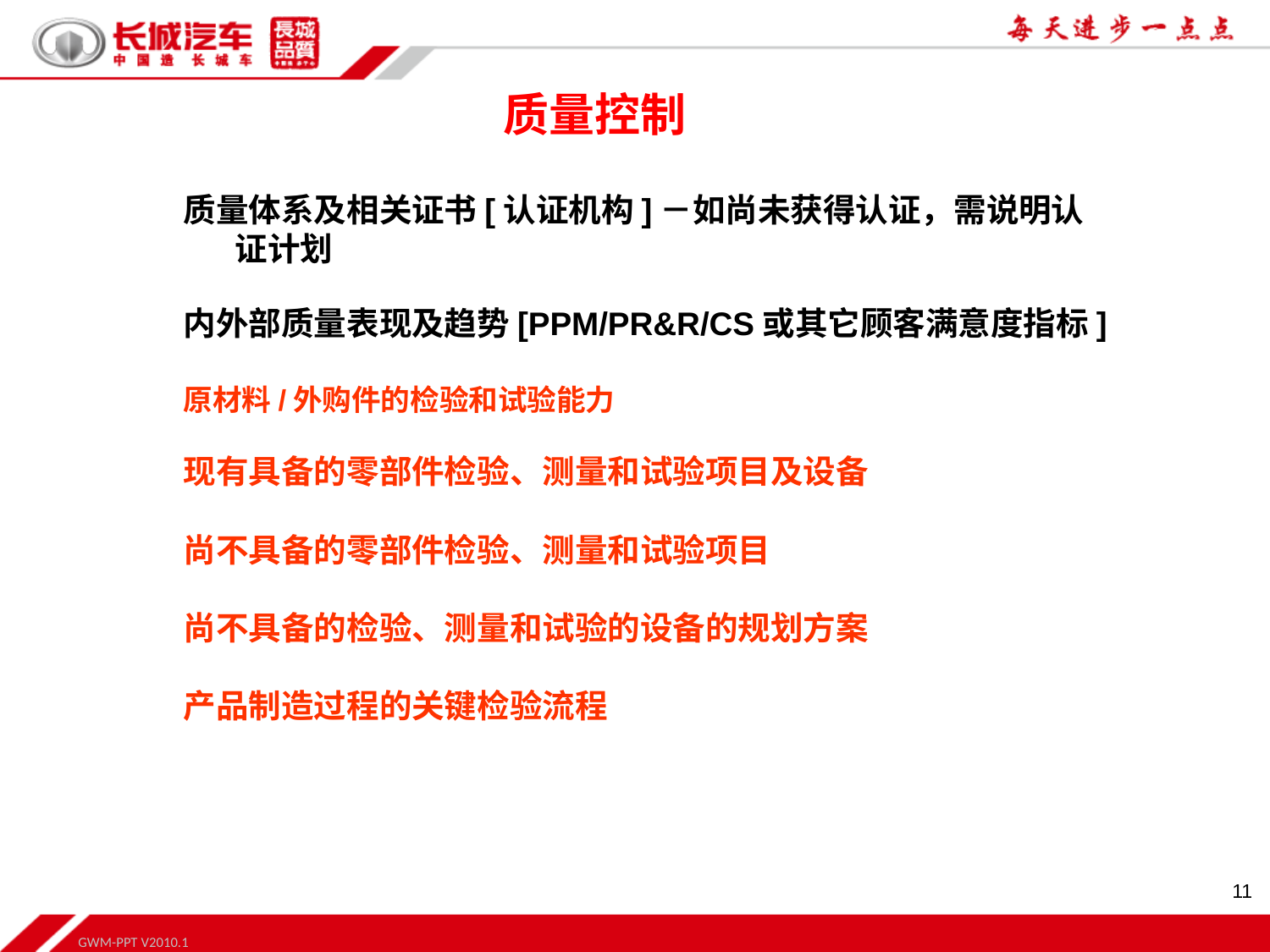

质量控制

质量体系及相关证书[认证机构]－如尚未获得认证，需说明认       证计划

内外部质量表现及趋势[PPM/PR&R/CS或其它顾客满意度指标]

原材料/外购件的检验和试验能力

现有具备的零部件检验、测量和试验项目及设备

尚不具备的零部件检验、测量和试验项目

尚不具备的检验、测量和试验的设备的规划方案

产品制造过程的关键检验流程

11